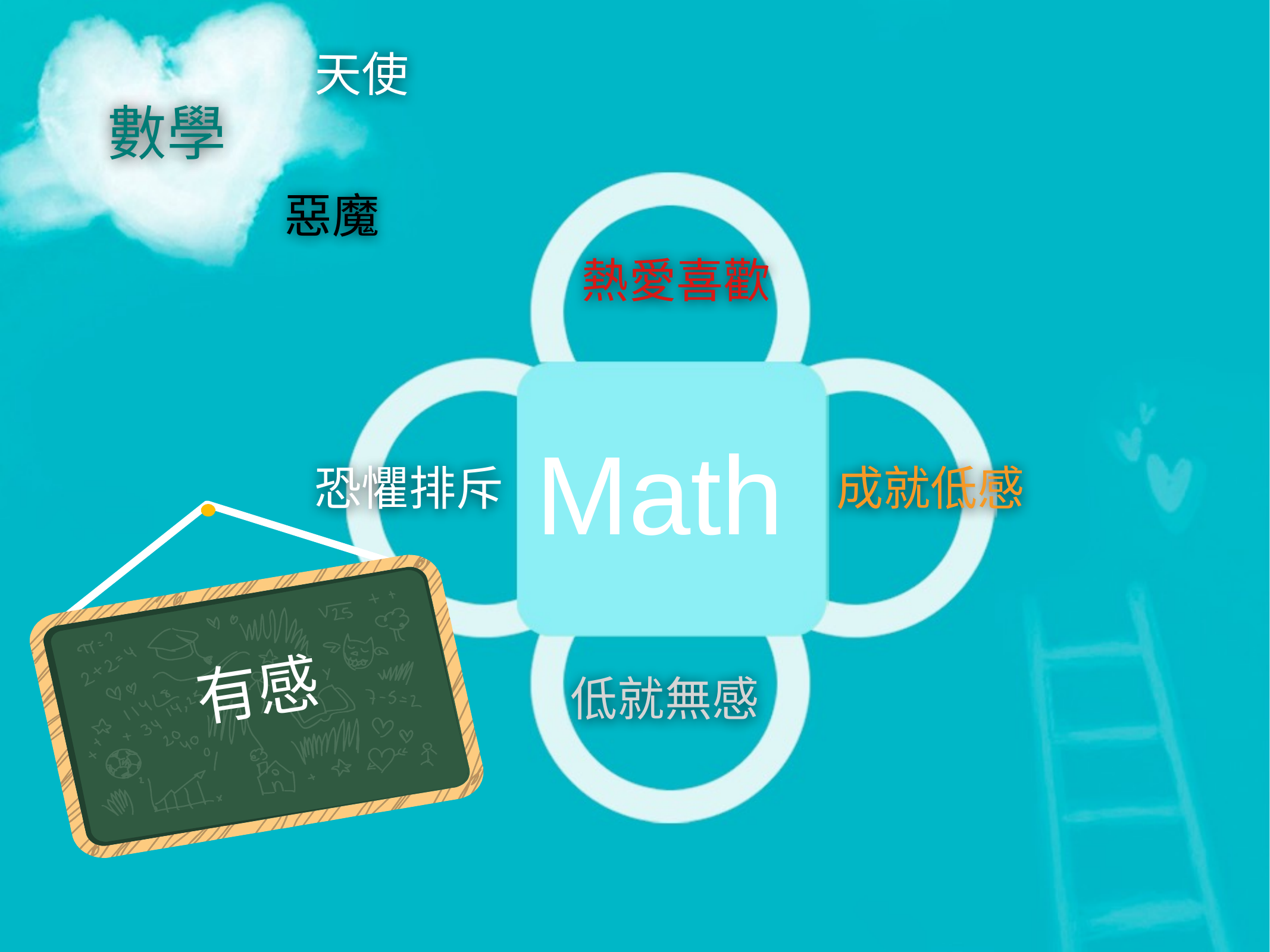

天使
數學
惡魔
熱愛喜歡
Math
恐懼排斥
成就低感

有感
低就無感